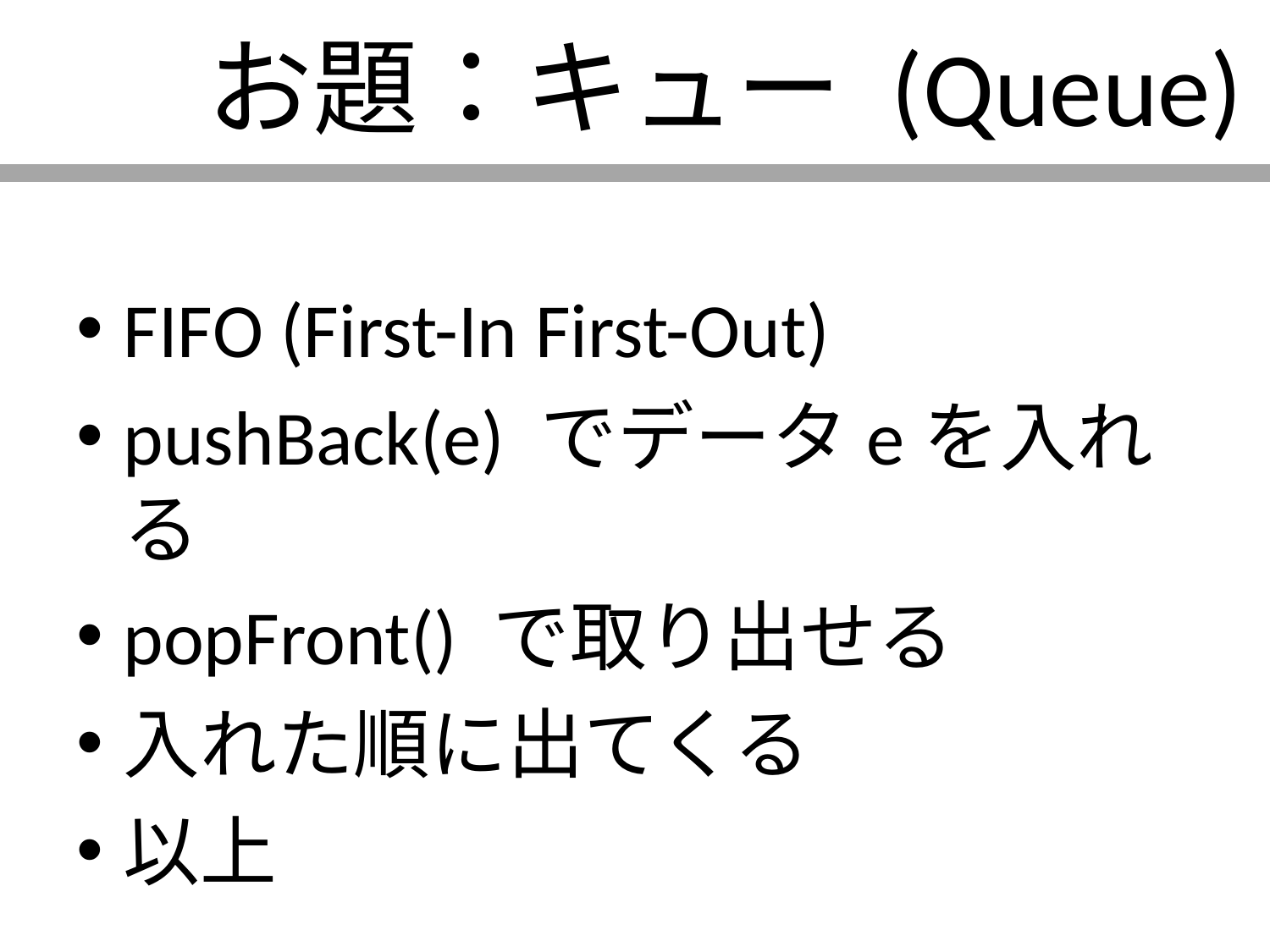

# お題：キュー (Queue)
FIFO (First-In First-Out)
pushBack(e) でデータeを入れる
popFront() で取り出せる
入れた順に出てくる
以上